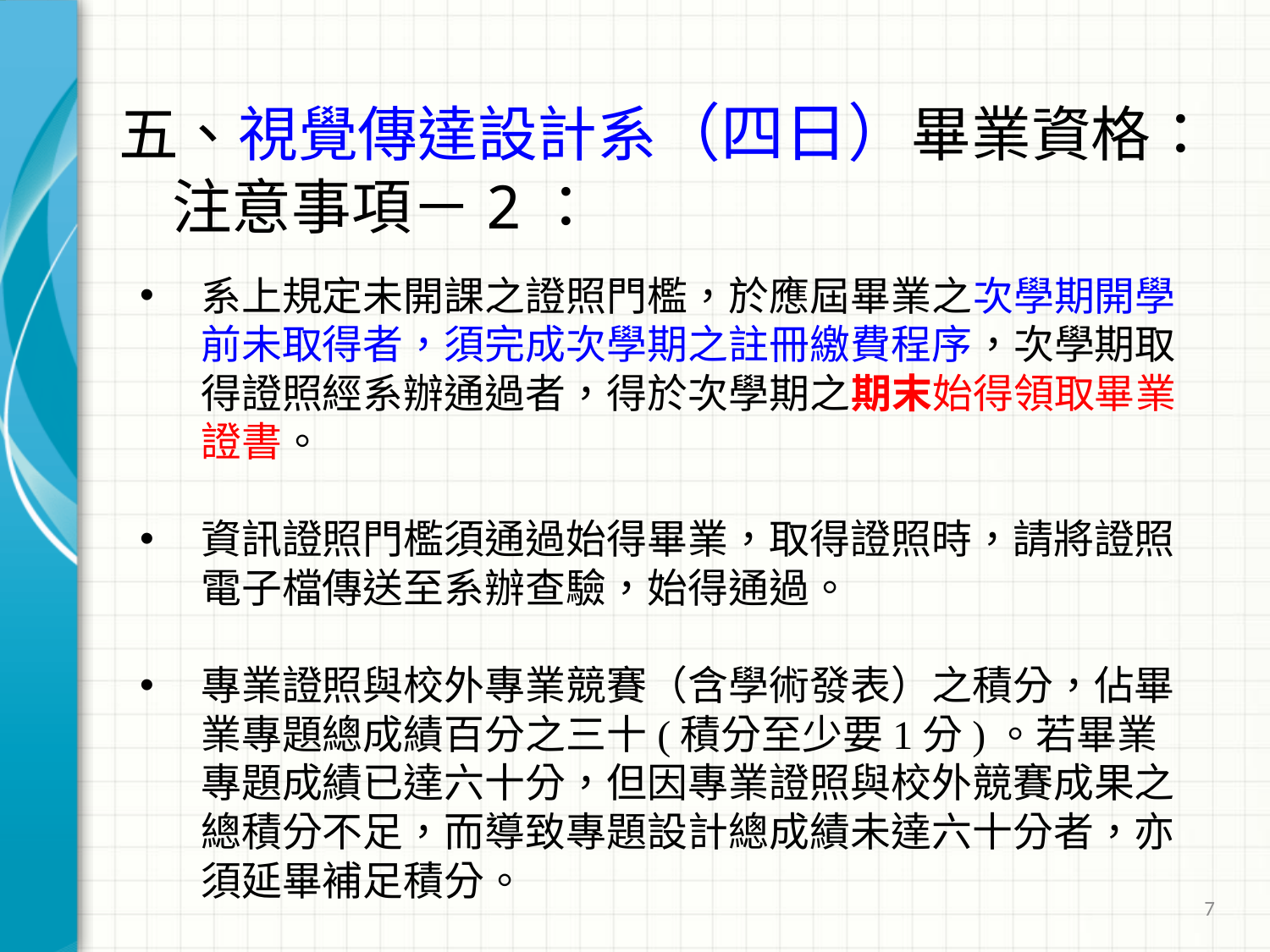

# 五、視覺傳達設計系（四日）畢業資格： 注意事項－2：

系上規定未開課之證照門檻，於應屆畢業之次學期開學前未取得者，須完成次學期之註冊繳費程序，次學期取得證照經系辦通過者，得於次學期之期末始得領取畢業證書。

資訊證照門檻須通過始得畢業，取得證照時，請將證照電子檔傳送至系辦查驗，始得通過。

專業證照與校外專業競賽（含學術發表）之積分，佔畢業專題總成績百分之三十(積分至少要1分)。若畢業專題成績已達六十分，但因專業證照與校外競賽成果之總積分不足，而導致專題設計總成績未達六十分者，亦須延畢補足積分。
7